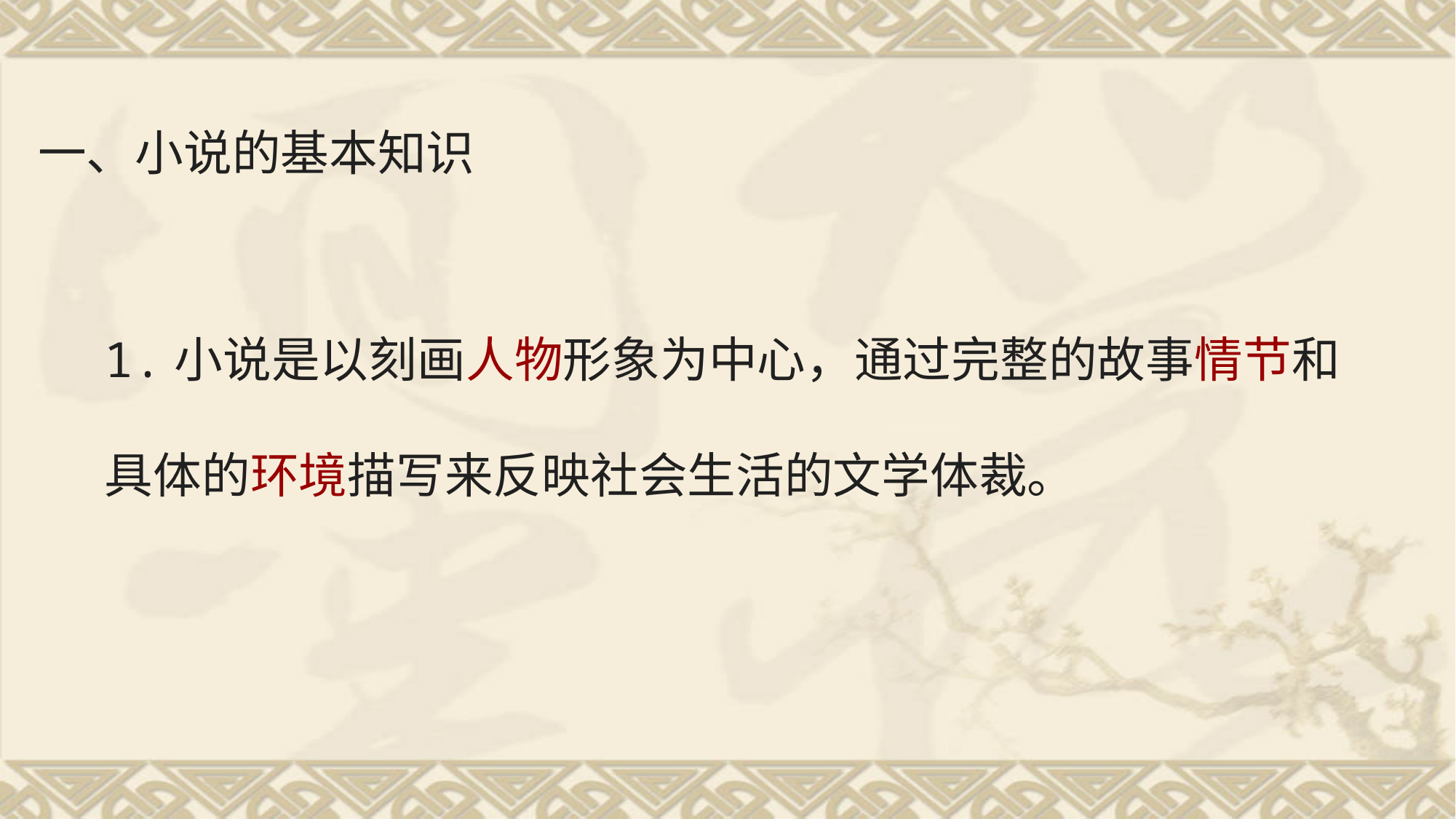

一、小说的基本知识

1.小说是以刻画人物形象为中心，通过完整的故事情节和

具体的环境描写来反映社会生活的文学体裁。